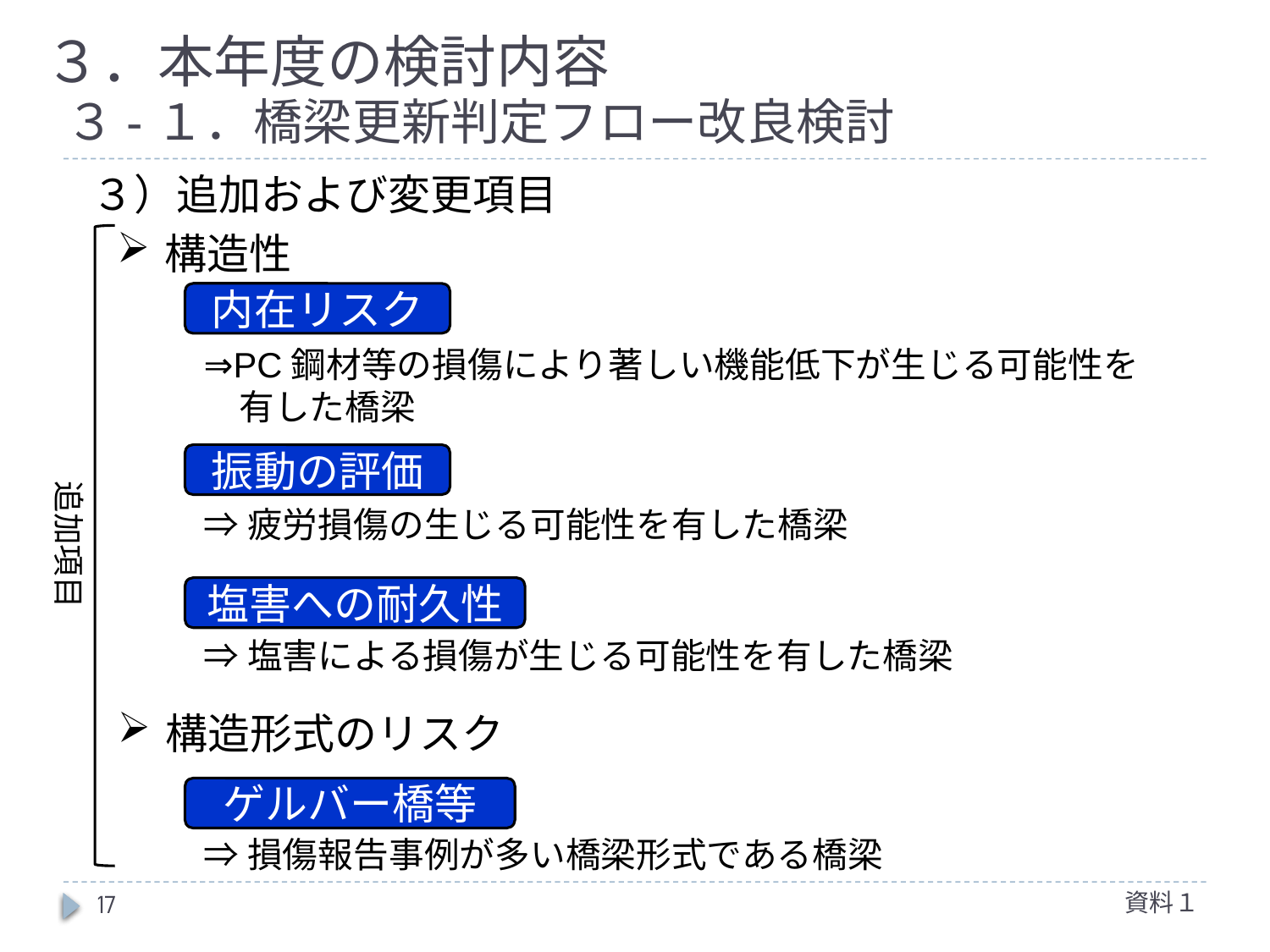

# ３．本年度の検討内容
３-１．橋梁更新判定フロー改良検討
３）追加および変更項目
構造性

内在リスク
⇒PC鋼材等の損傷により著しい機能低下が生じる可能性を
　有した橋梁
振動の評価
追加項目
⇒疲労損傷の生じる可能性を有した橋梁
塩害への耐久性
⇒塩害による損傷が生じる可能性を有した橋梁
構造形式のリスク
ゲルバー橋等
⇒損傷報告事例が多い橋梁形式である橋梁
資料１
17